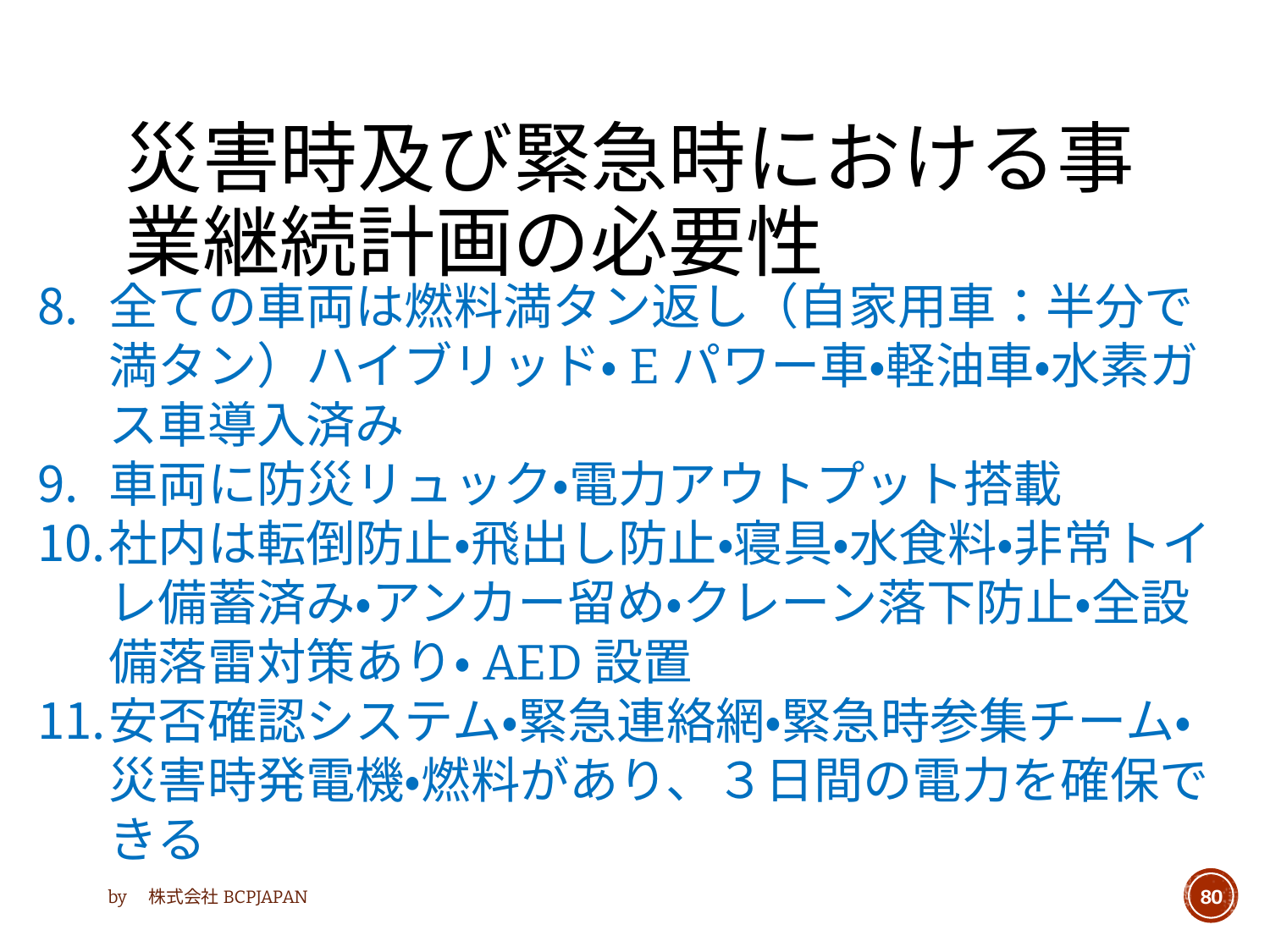

# 災害時及び緊急時における事業継続計画の必要性
全ての車両は燃料満タン返し（自家用車：半分で満タン）ハイブリッド・Eパワー車・軽油車・水素ガス車導入済み
車両に防災リュック・電力アウトプット搭載
社内は転倒防止・飛出し防止・寝具・水食料・非常トイレ備蓄済み・アンカー留め・クレーン落下防止・全設備落雷対策あり・AED設置
安否確認システム・緊急連絡網・緊急時参集チーム・災害時発電機・燃料があり、３日間の電力を確保できる

by　株式会社BCPJAPAN
80